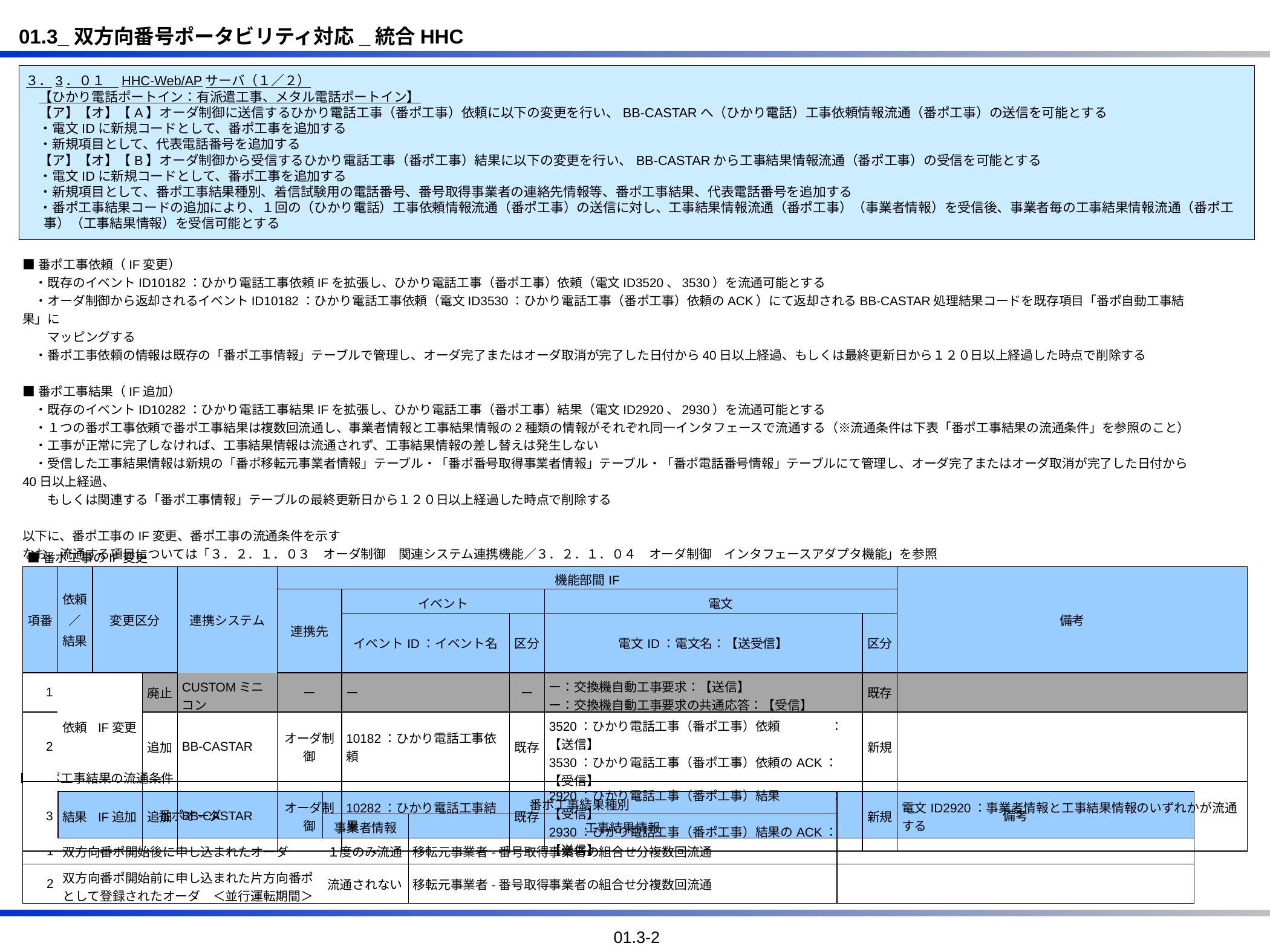

３．3．０１　HHC-Web/APサーバ（１／２）
　【ひかり電話ポートイン：有派遣工事、メタル電話ポートイン】
　【ア】【オ】【A】オーダ制御に送信するひかり電話工事（番ポ工事）依頼に以下の変更を行い、BB-CASTARへ（ひかり電話）工事依頼情報流通（番ポ工事）の送信を可能とする
　・電文IDに新規コードとして、番ポ工事を追加する
　・新規項目として、代表電話番号を追加する
　【ア】【オ】【B】オーダ制御から受信するひかり電話工事（番ポ工事）結果に以下の変更を行い、BB-CASTARから工事結果情報流通（番ポ工事）の受信を可能とする
　・電文IDに新規コードとして、番ポ工事を追加する
　・新規項目として、番ポ工事結果種別、着信試験用の電話番号、番号取得事業者の連絡先情報等、番ポ工事結果、代表電話番号を追加する
　・番ポ工事結果コードの追加により、１回の（ひかり電話）工事依頼情報流通（番ポ工事）の送信に対し、工事結果情報流通（番ポ工事）（事業者情報）を受信後、事業者毎の工事結果情報流通（番ポ工事）（工事結果情報）を受信可能とする

■番ポ工事依頼（IF変更）
　・既存のイベントID10182：ひかり電話工事依頼IFを拡張し、ひかり電話工事（番ポ工事）依頼（電文ID3520、3530）を流通可能とする
　・オーダ制御から返却されるイベントID10182：ひかり電話工事依頼（電文ID3530：ひかり電話工事（番ポ工事）依頼のACK）にて返却されるBB-CASTAR処理結果コードを既存項目「番ポ自動工事結果」に
　　マッピングする
　・番ポ工事依頼の情報は既存の「番ポ工事情報」テーブルで管理し、オーダ完了またはオーダ取消が完了した日付から40日以上経過、もしくは最終更新日から１２０日以上経過した時点で削除する

■番ポ工事結果（IF追加）
　・既存のイベントID10282：ひかり電話工事結果IFを拡張し、ひかり電話工事（番ポ工事）結果（電文ID2920、2930）を流通可能とする
　・１つの番ポ工事依頼で番ポ工事結果は複数回流通し、事業者情報と工事結果情報の2種類の情報がそれぞれ同一インタフェースで流通する（※流通条件は下表「番ポ工事結果の流通条件」を参照のこと）
　・工事が正常に完了しなければ、工事結果情報は流通されず、工事結果情報の差し替えは発生しない
　・受信した工事結果情報は新規の「番ポ移転元事業者情報」テーブル・「番ポ番号取得事業者情報」テーブル・「番ポ電話番号情報」テーブルにて管理し、オーダ完了またはオーダ取消が完了した日付から40日以上経過、
　　もしくは関連する「番ポ工事情報」テーブルの最終更新日から１２０日以上経過した時点で削除する

以下に、番ポ工事のIF変更、番ポ工事の流通条件を示す
なお、流通する項目については「３．２．１．０３　オーダ制御　関連システム連携機能／３．２．１．０４　オーダ制御　インタフェースアダプタ機能」を参照
■番ポ工事のIF変更
| 項番 | 依頼 ／ 結果 | 変更区分 |  | 連携システム | 機能部間IF |  |  |  |  | 備考 |
| --- | --- | --- | --- | --- | --- | --- | --- | --- | --- | --- |
|  |  |  |  |  | 連携先 | イベント |  | 電文 |  |  |
|  |  |  |  |  |  | イベントID：イベント名 | 区分 | 電文ID：電文名：【送受信】 | 区分 |  |
| 1 | 依頼 | IF変更 | 廃止 | CUSTOMミニコン | ー | ー | ー | ー：交換機自動工事要求：【送信】 ー：交換機自動工事要求の共通応答：【受信】 | 既存 |  |
| 2 |  |  | 追加 | BB-CASTAR | オーダ制御 | 10182：ひかり電話工事依頼 | 既存 | 3520：ひかり電話工事（番ポ工事）依頼　　　　：【送信】 3530：ひかり電話工事（番ポ工事）依頼のACK：【受信】 | 新規 |  |
| 3 | 結果 | IF追加 | 追加 | BB-CASTAR | オーダ制御 | 10282：ひかり電話工事結果 | 既存 | 2920：ひかり電話工事（番ポ工事）結果　　　　：【受信】 2930：ひかり電話工事（番ポ工事）結果のACK：【送信】 | 新規 | 電文ID2920：事業者情報と工事結果情報のいずれかが流通する |
■番ポ工事結果の流通条件
| 項番 | 番ポオーダ | 番ポ工事結果種別 |  | 備考 |
| --- | --- | --- | --- | --- |
|  |  | 事業者情報 | 工事結果情報 |  |
| 1 | 双方向番ポ開始後に申し込まれたオーダ | １度のみ流通 | 移転元事業者-番号取得事業者の組合せ分複数回流通 |  |
| 2 | 双方向番ポ開始前に申し込まれた片方向番ポとして登録されたオーダ　＜並行運転期間＞ | 流通されない | 移転元事業者-番号取得事業者の組合せ分複数回流通 |  |
01.3-2